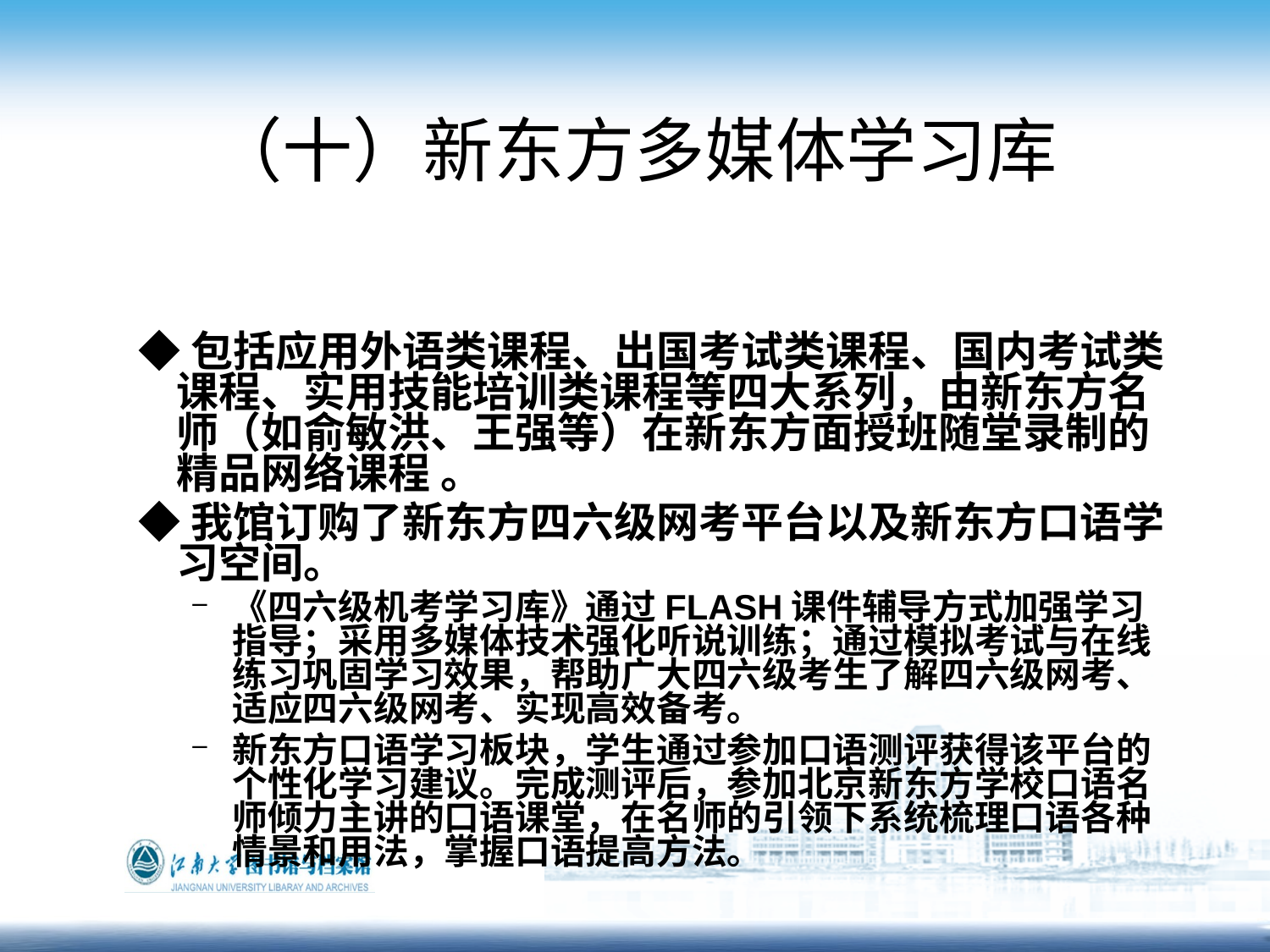

# （十）新东方多媒体学习库
 ◆包括应用外语类课程、出国考试类课程、国内考试类课程、实用技能培训类课程等四大系列，由新东方名师（如俞敏洪、王强等）在新东方面授班随堂录制的精品网络课程 。
 ◆我馆订购了新东方四六级网考平台以及新东方口语学习空间。
《四六级机考学习库》通过FLASH课件辅导方式加强学习指导；采用多媒体技术强化听说训练；通过模拟考试与在线练习巩固学习效果，帮助广大四六级考生了解四六级网考、适应四六级网考、实现高效备考。
新东方口语学习板块，学生通过参加口语测评获得该平台的个性化学习建议。完成测评后，参加北京新东方学校口语名师倾力主讲的口语课堂，在名师的引领下系统梳理口语各种情景和用法，掌握口语提高方法。